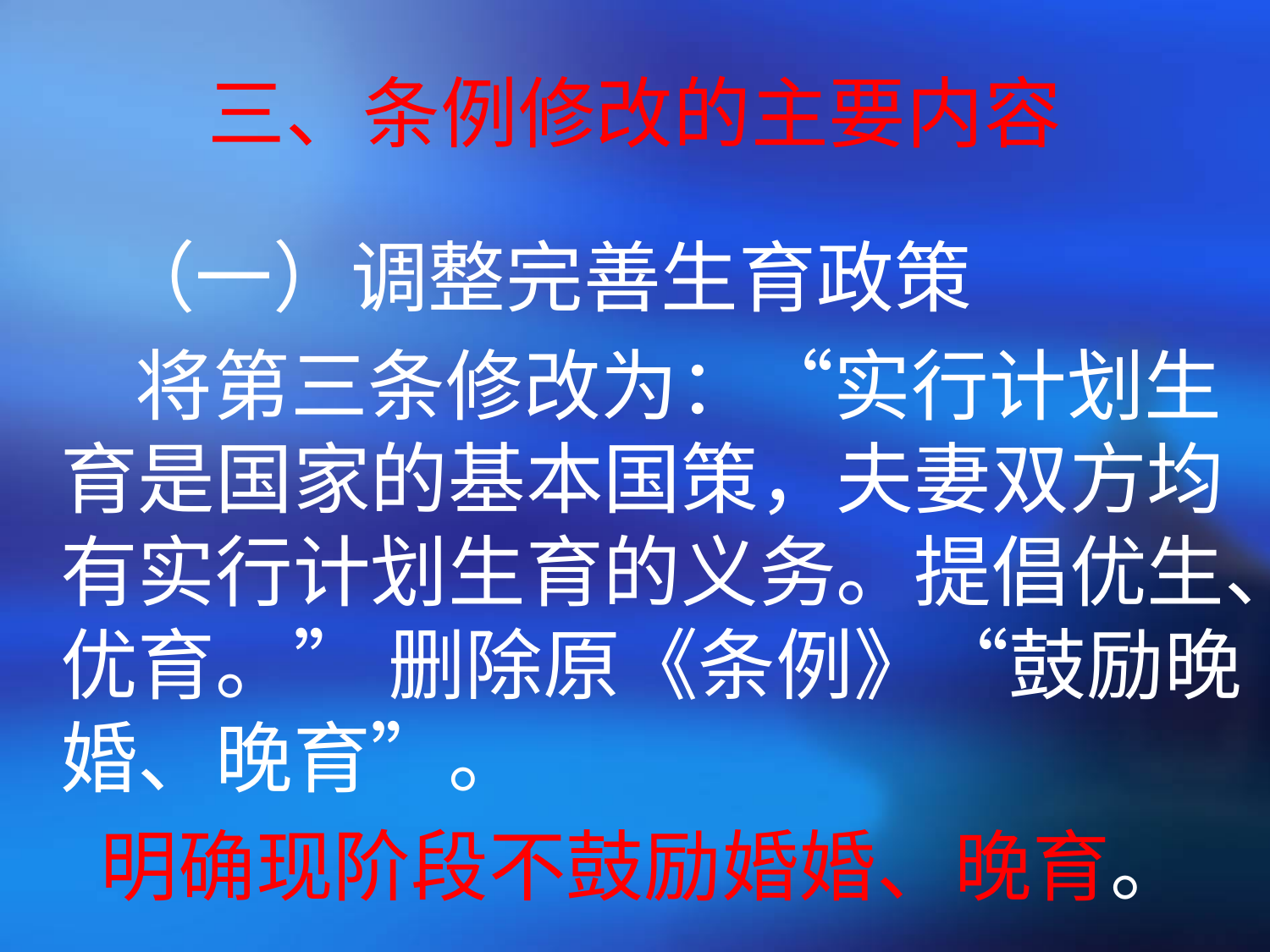

# 三、条例修改的主要内容
     （一）调整完善生育政策
      将第三条修改为：“实行计划生育是国家的基本国策，夫妻双方均有实行计划生育的义务。提倡优生、优育。” 删除原《条例》“鼓励晚婚、晚育”。
    明确现阶段不鼓励婚婚、晚育。